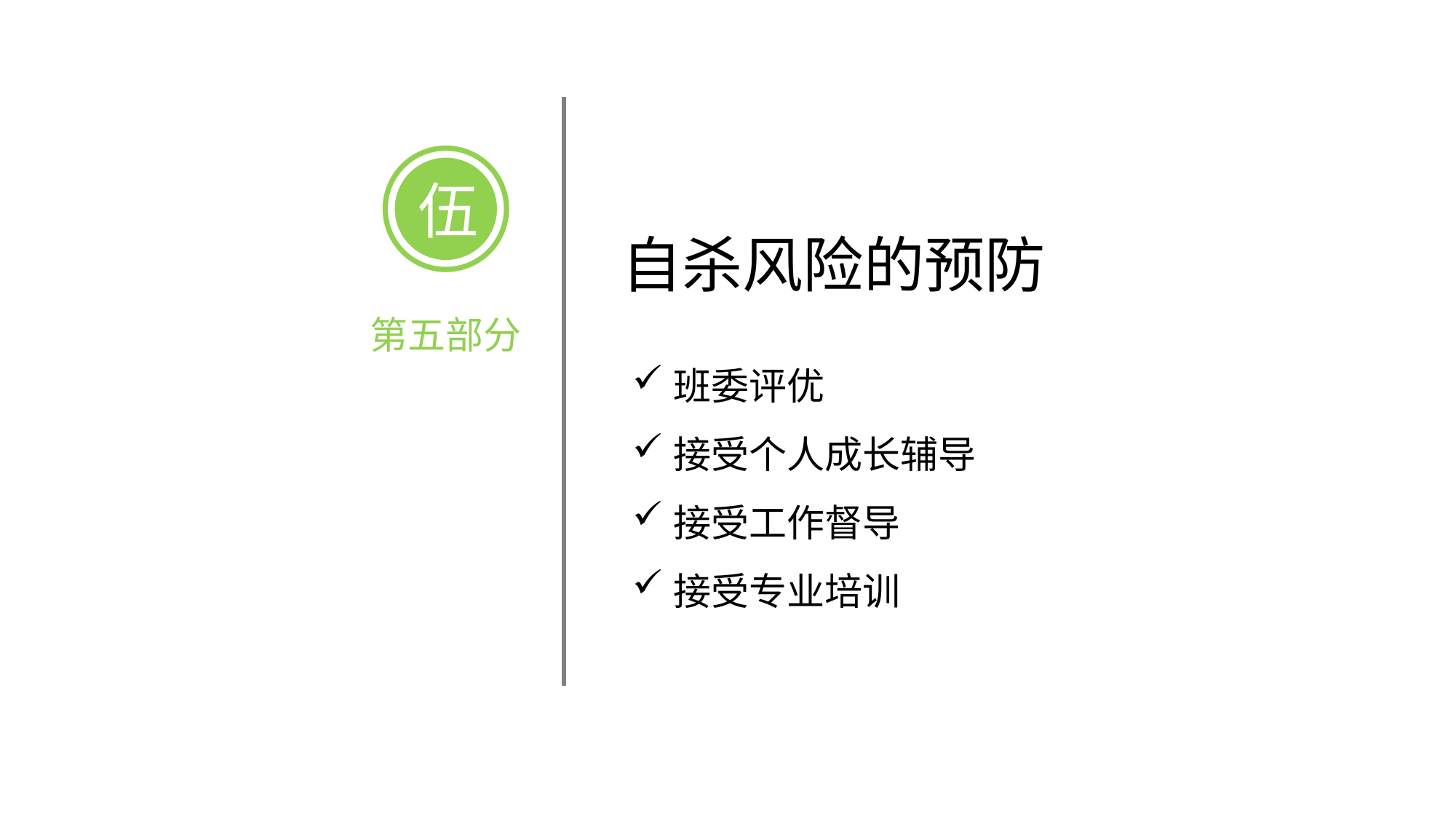

伍
自杀风险的预防
第五部分
班委评优
接受个人成长辅导
接受工作督导
接受专业培训